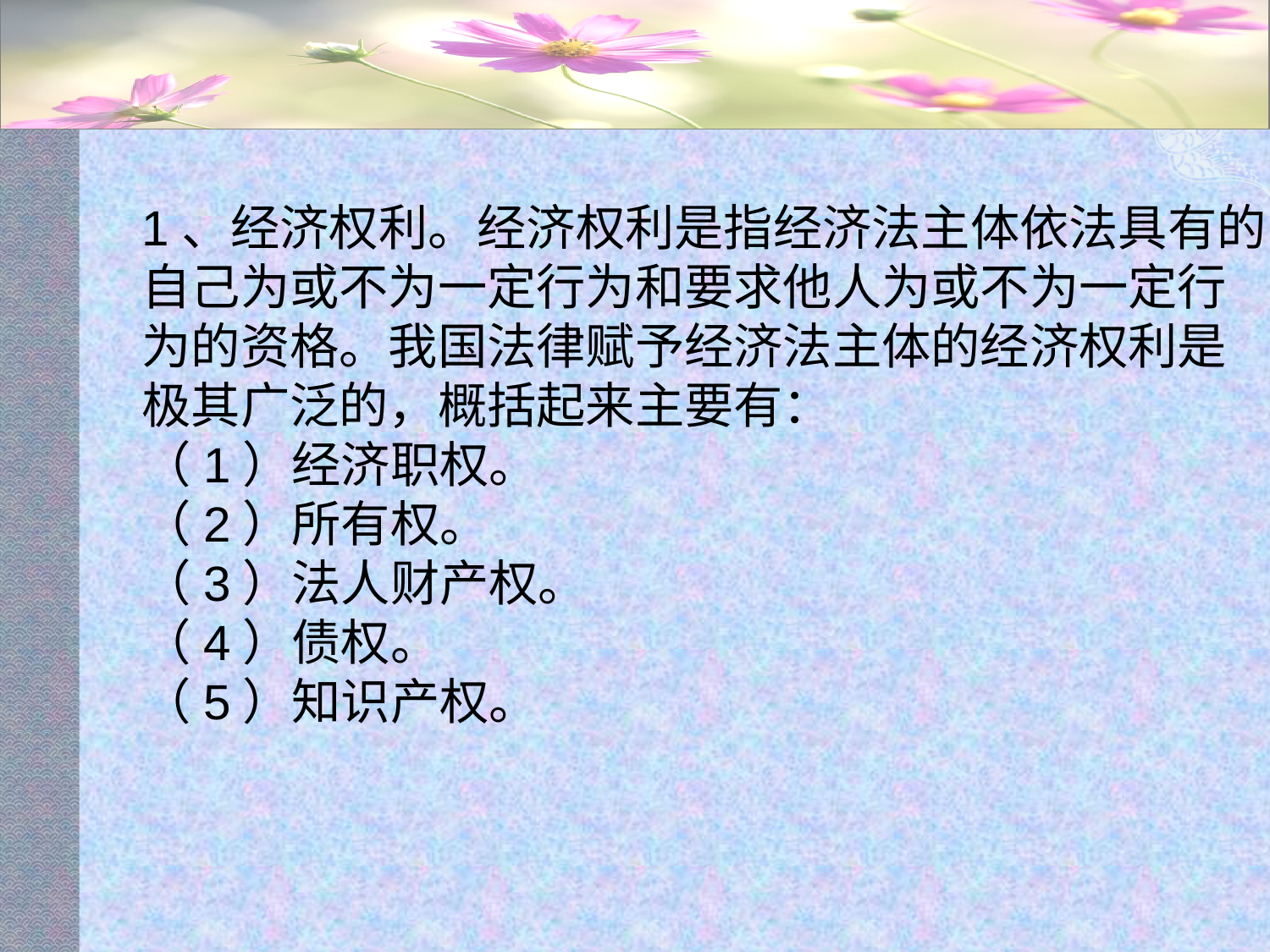

#
1、经济权利。经济权利是指经济法主体依法具有的自己为或不为一定行为和要求他人为或不为一定行为的资格。我国法律赋予经济法主体的经济权利是极其广泛的，概括起来主要有：
（1）经济职权。
（2）所有权。
（3）法人财产权。
（4）债权。
（5）知识产权。